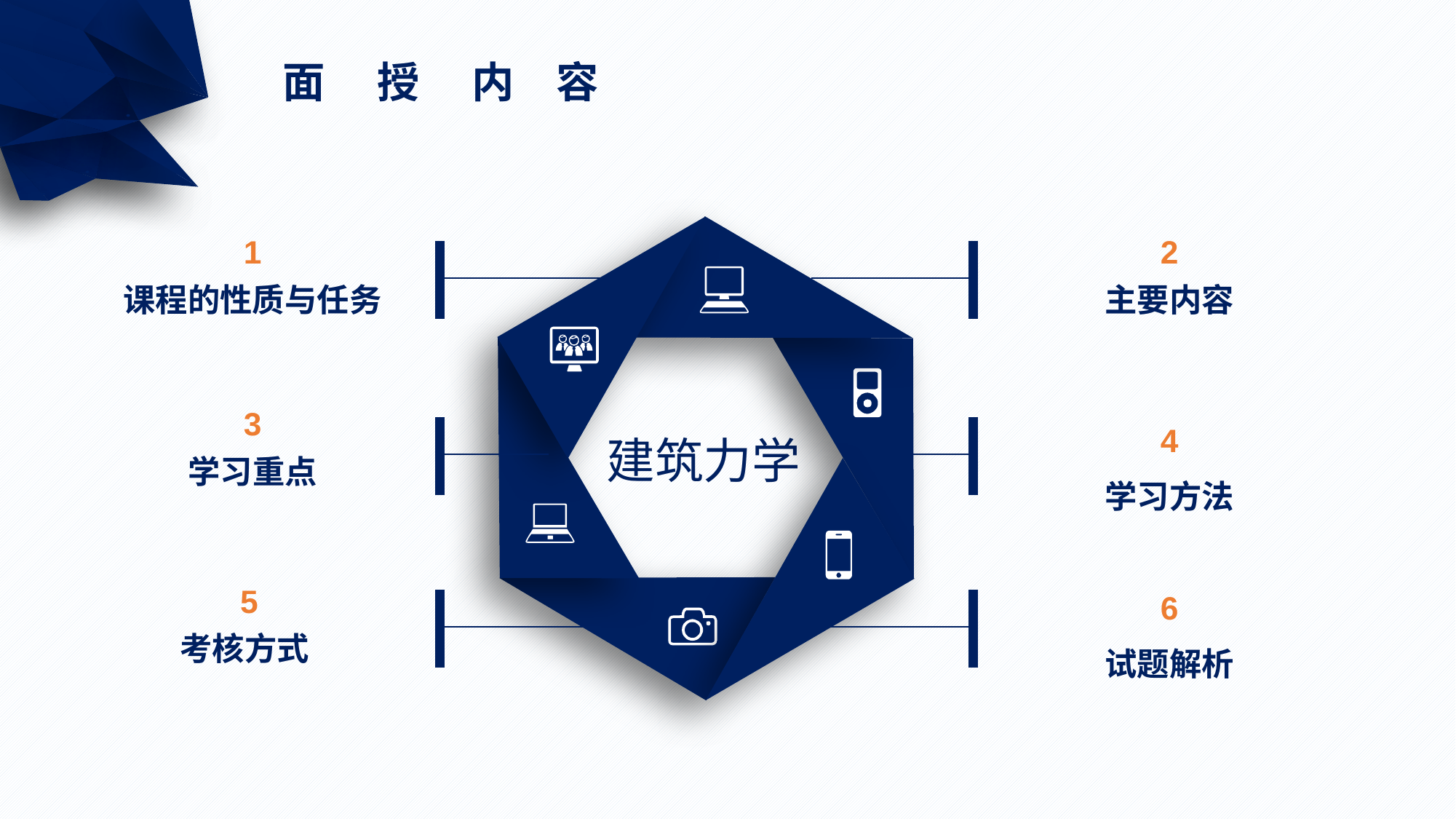

面 　授 　内　容

1
课程的性质与任务
2
主要内容

建筑力学
3
学习重点
4
学习方法

6
试题解析
 5
考核方式